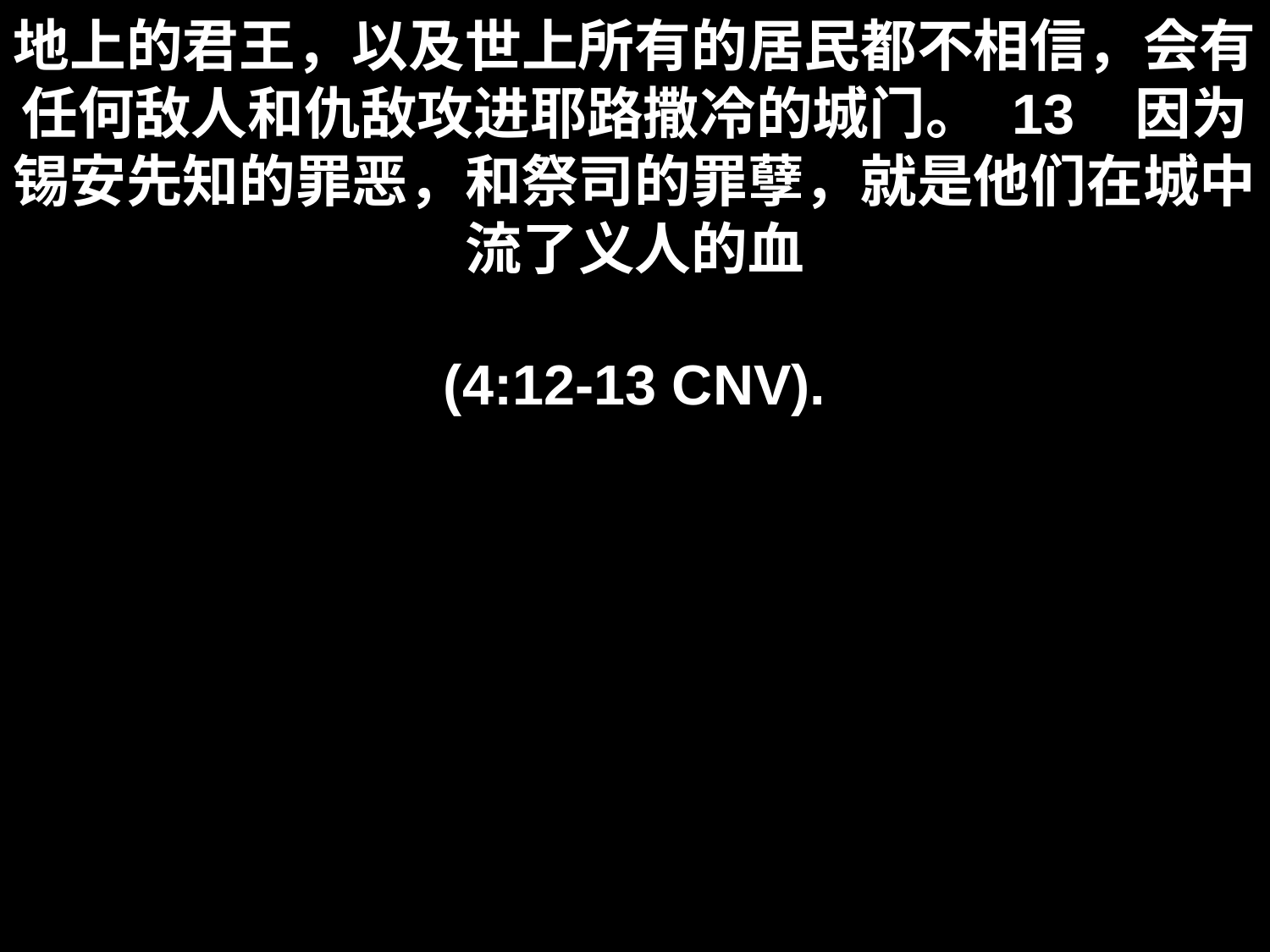

# 地上的君王，以及世上所有的居民都不相信，会有任何敌人和仇敌攻进耶路撒冷的城门。 13   因为锡安先知的罪恶，和祭司的罪孽，就是他们在城中流了义人的血 (4:12-13 CNV).